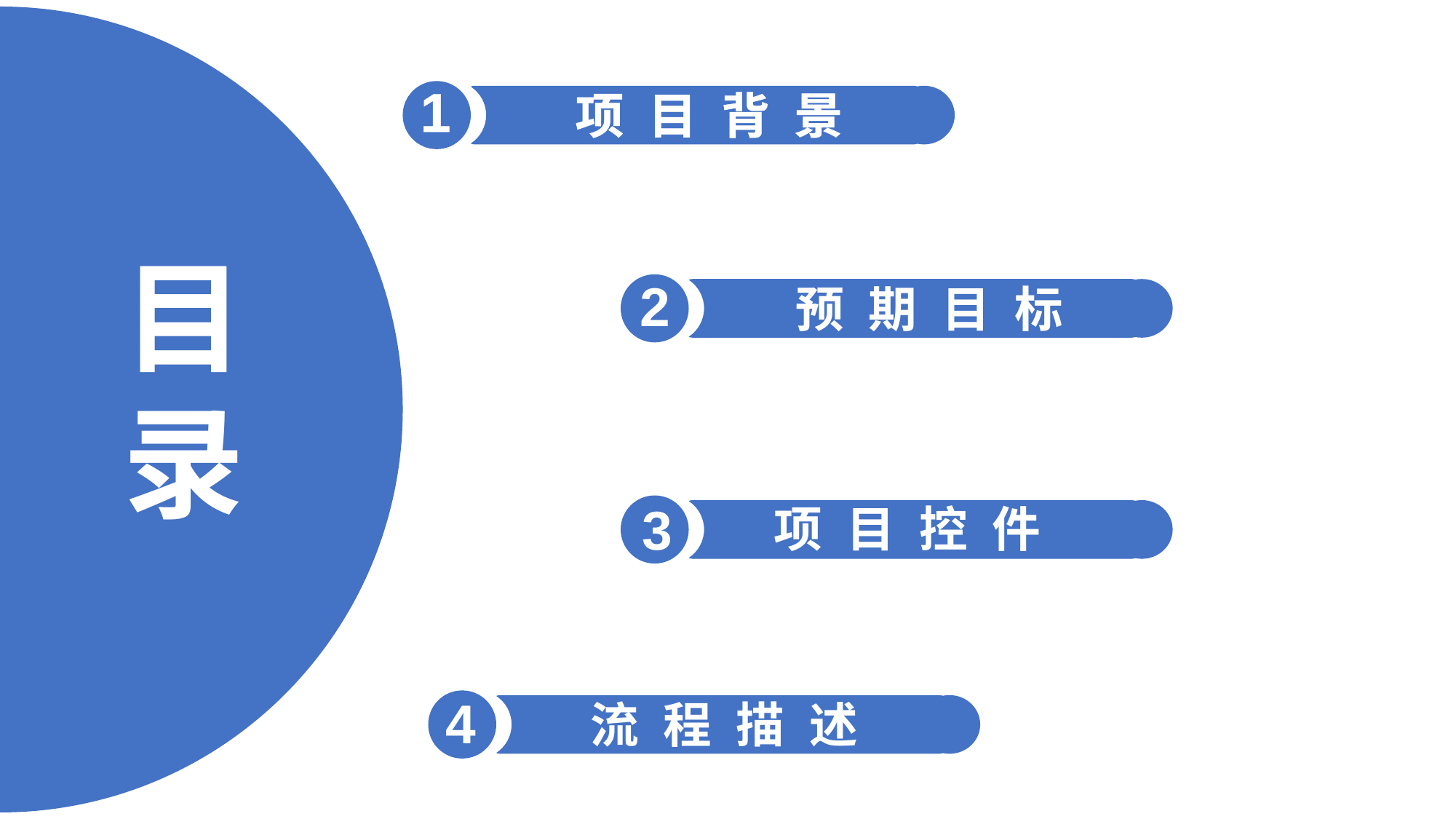

1
项  目  背  景

目录
2
预  期  目  标

3
项  目  控  件

4
流  程  描  述